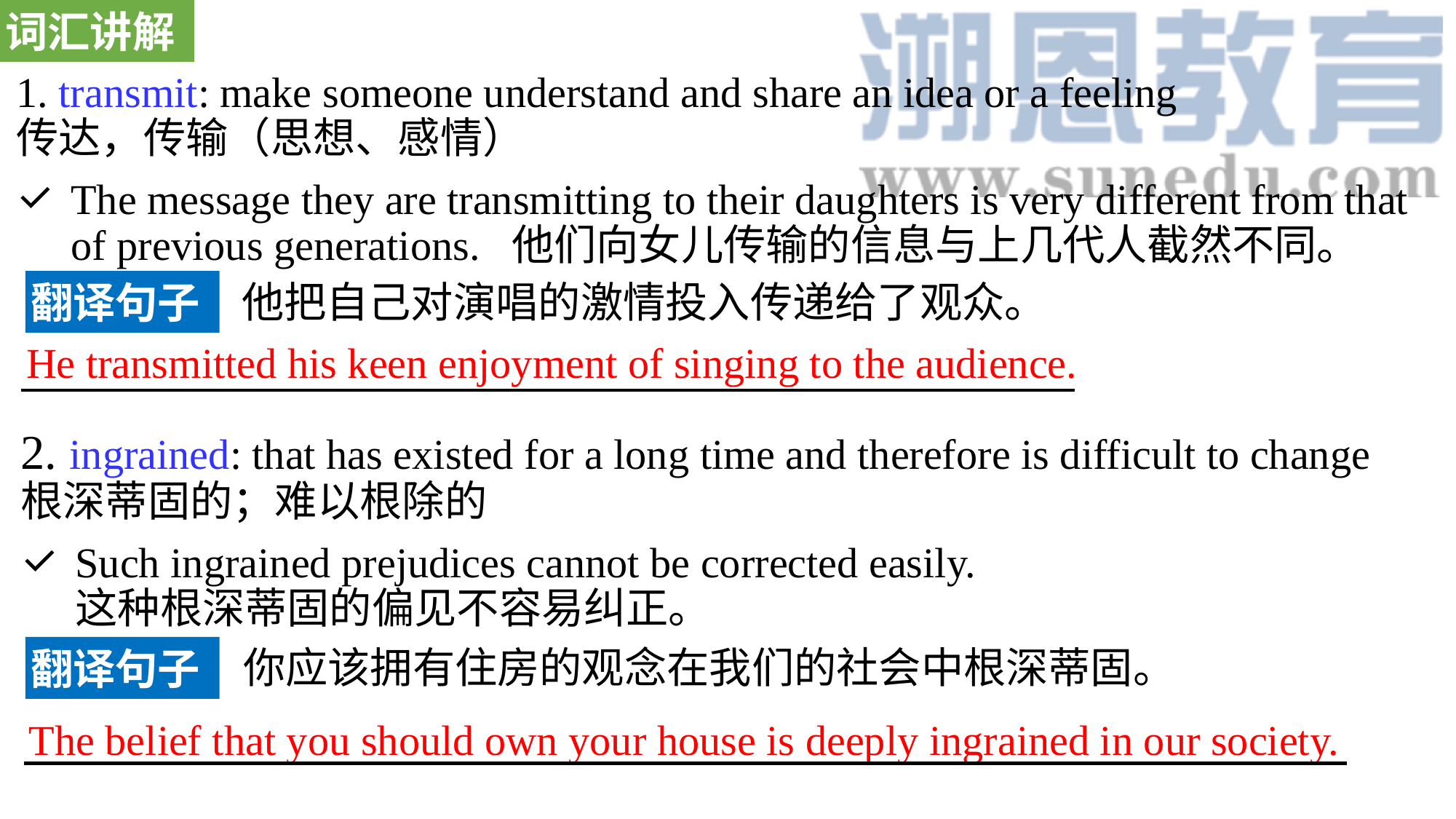

词汇讲解
1. transmit: make someone understand and share an idea or a feeling                         传达，传输（思想、感情）
The message they are transmitting to their daughters is very different from that of previous generations.  他们向女儿传输的信息与上几代人截然不同。

翻译句子
他把自己对演唱的激情投入传递给了观众。
He transmitted his keen enjoyment of singing to the audience.

2. ingrained: that has existed for a long time and therefore is difficult to change   根深蒂固的；难以根除的
Such ingrained prejudices cannot be corrected easily.                                        这种根深蒂固的偏见不容易纠正。
翻译句子
你应该拥有住房的观念在我们的社会中根深蒂固。
The belief that you should own your house is deeply ingrained in our society.